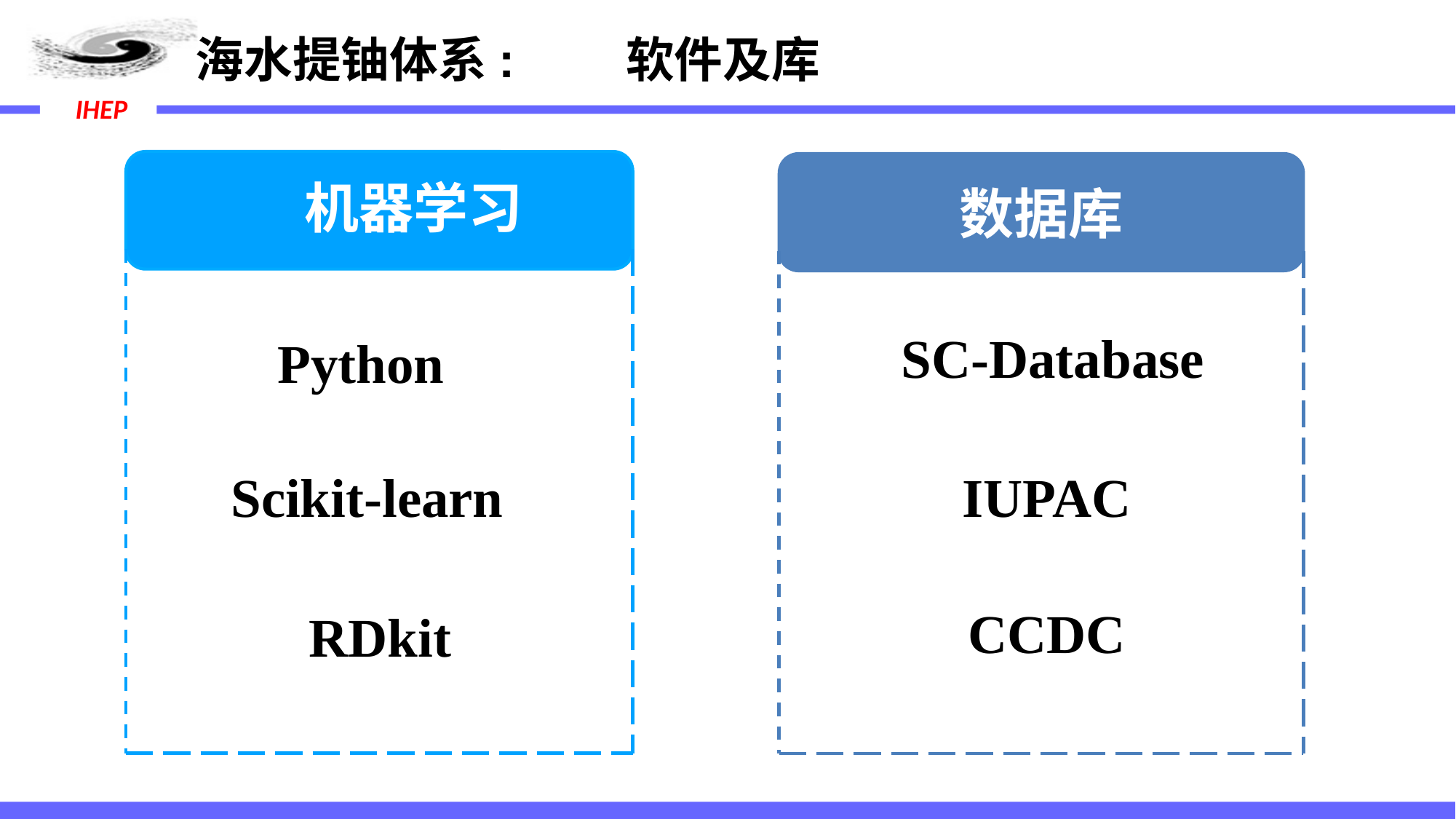

海水提铀体系:
软件及库

数据库
分子动力学模拟
机器学习
SC-Database
Python
Scikit-learn
IUPAC
CCDC
RDkit